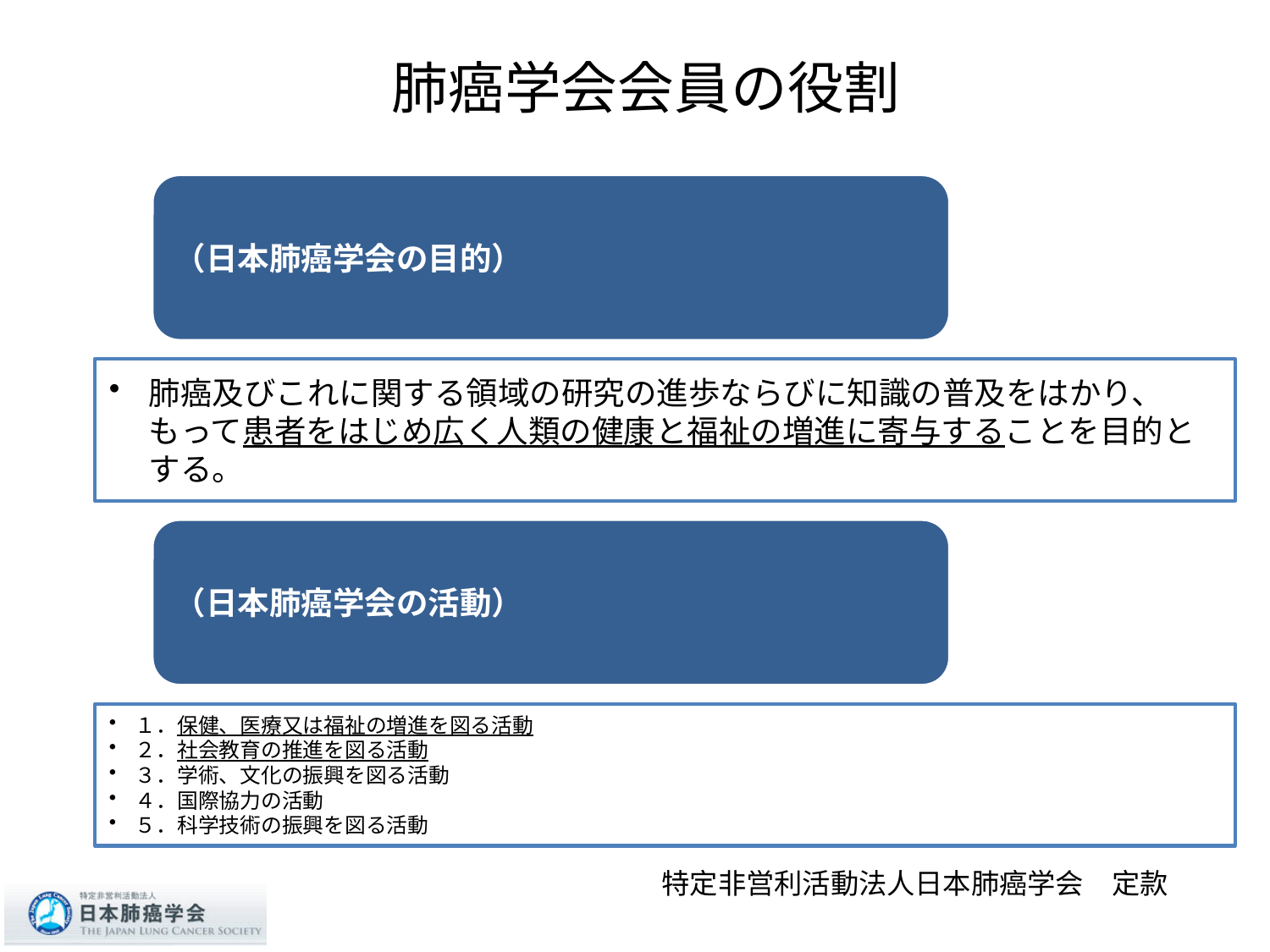

# 肺癌学会会員の役割
（日本肺癌学会の目的）
肺癌及びこれに関する領域の研究の進歩ならびに知識の普及をはかり、もって患者をはじめ広く人類の健康と福祉の増進に寄与することを目的とする。
（日本肺癌学会の活動）
１．保健、医療又は福祉の増進を図る活動
２．社会教育の推進を図る活動
３．学術、文化の振興を図る活動
４．国際協力の活動
５．科学技術の振興を図る活動
特定非営利活動法人日本肺癌学会　定款